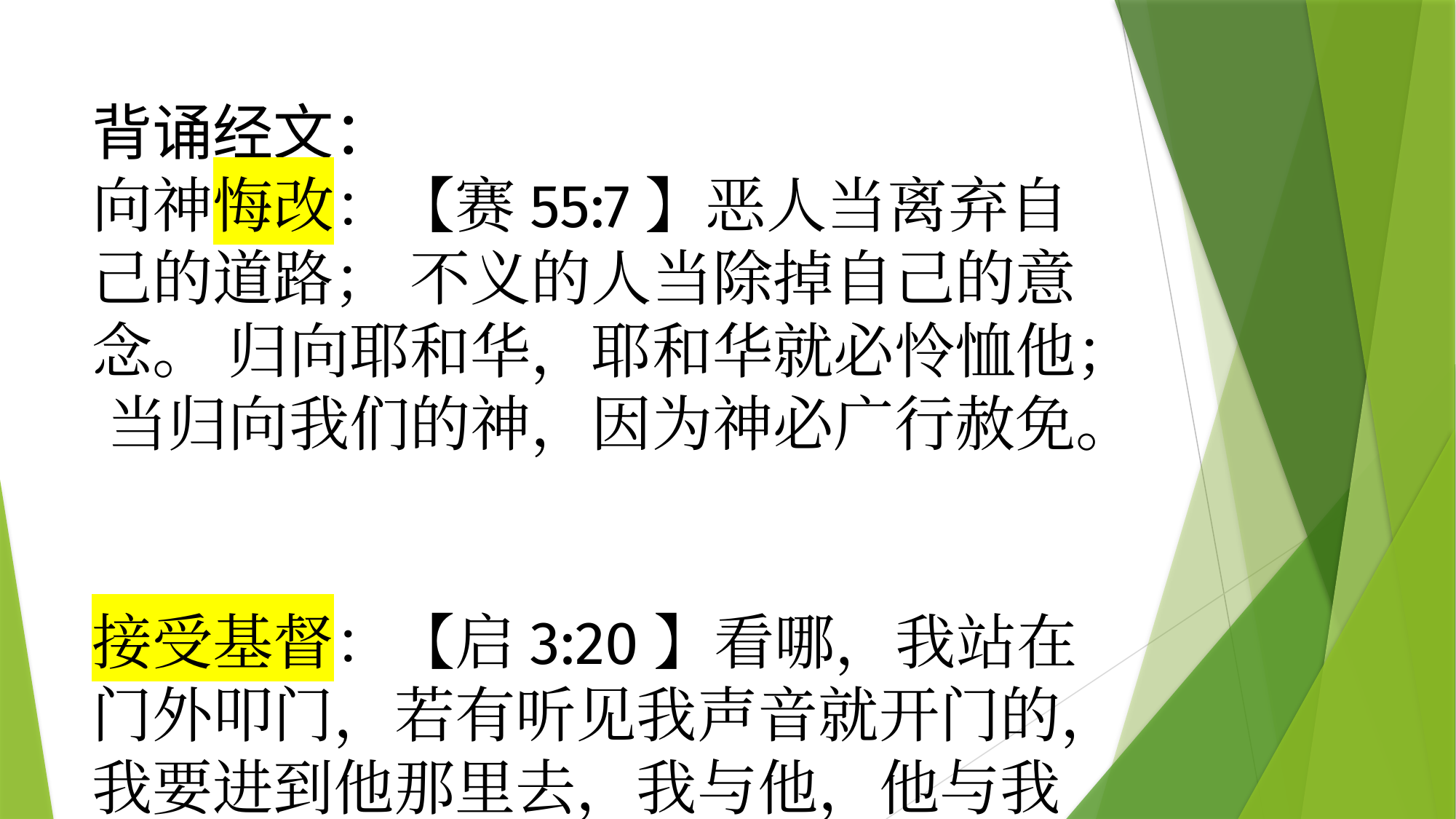

# 背诵经文： 向神悔改：【赛55:7】恶人当离弃自己的道路； 不义的人当除掉自己的意念。 归向耶和华，耶和华就必怜恤他； 当归向我们的神，因为神必广行赦免。 接受基督：【启3:20】看哪，我站在门外叩门，若有听见我声音就开门的，我要进到他那里去，我与他，他与我一同坐席。